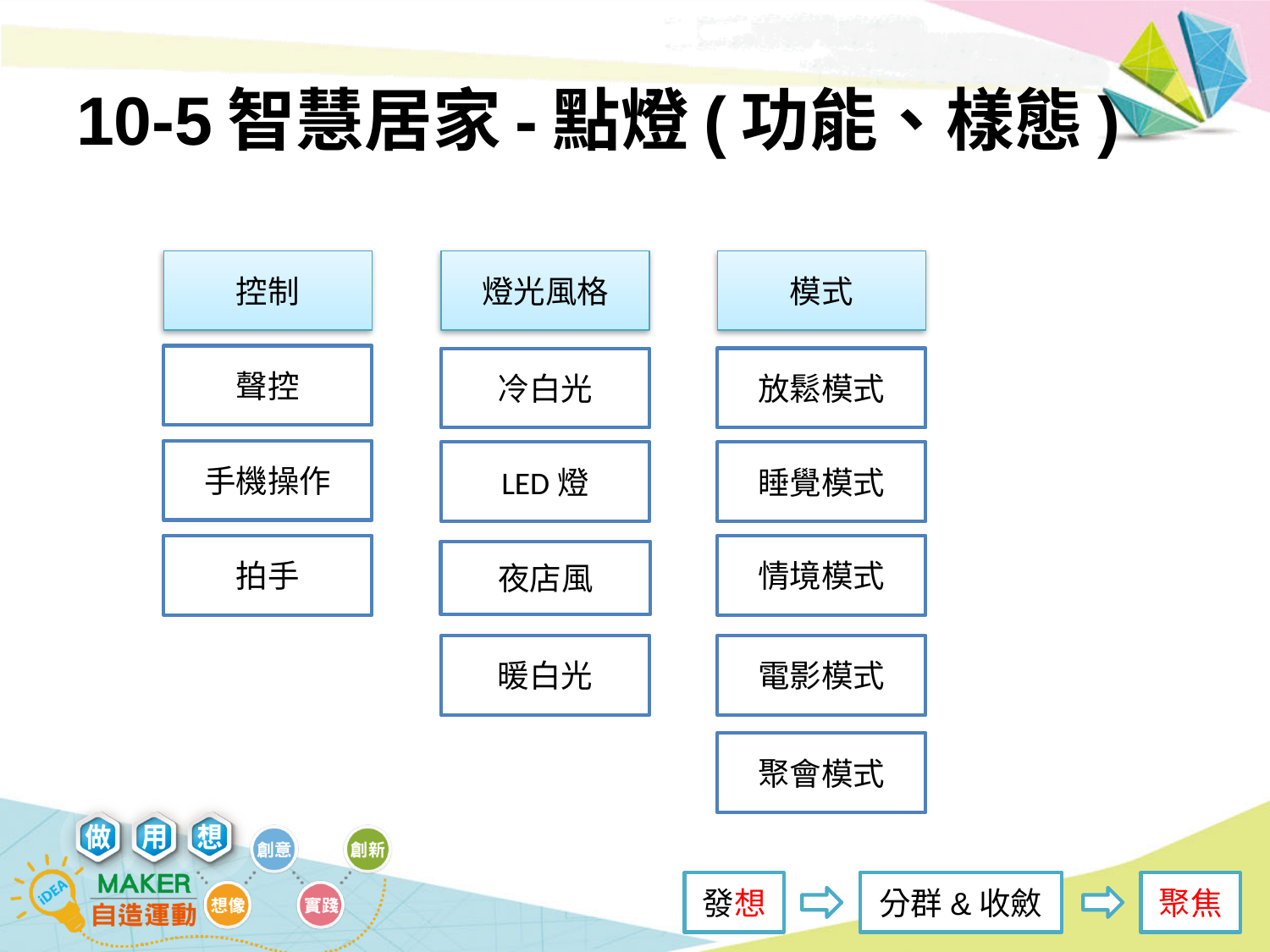

# 10-5智慧居家-點燈(功能、樣態)
控制
燈光風格
模式
聲控
放鬆模式
冷白光
手機操作
LED燈
睡覺模式
拍手
情境模式
夜店風
暖白光
電影模式
聚會模式
發想
分群&收斂
聚焦
P15